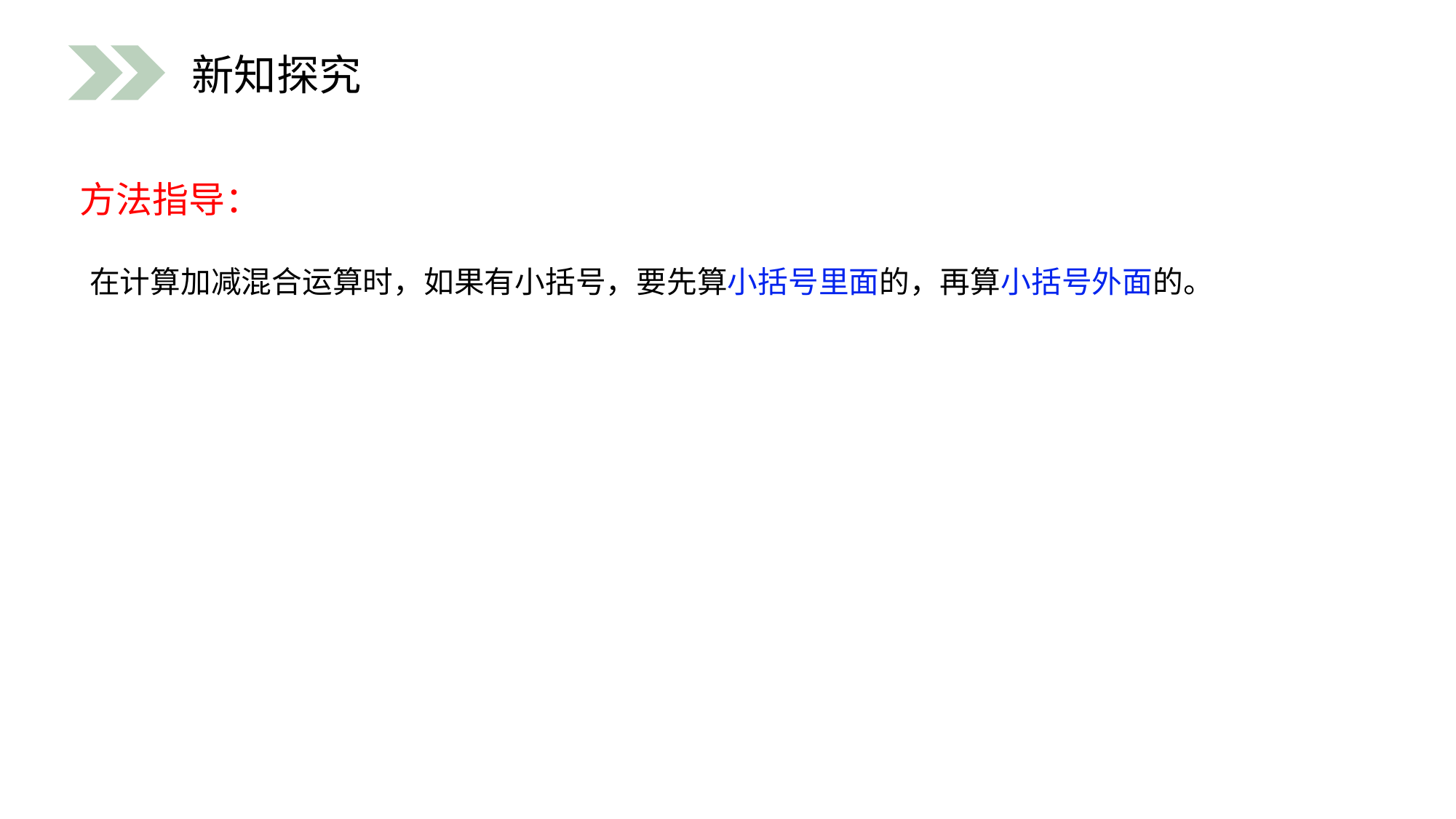

新知探究
方法指导：
   在计算加减混合运算时，如果有小括号，要先算小括号里面的，再算小括号外面的。